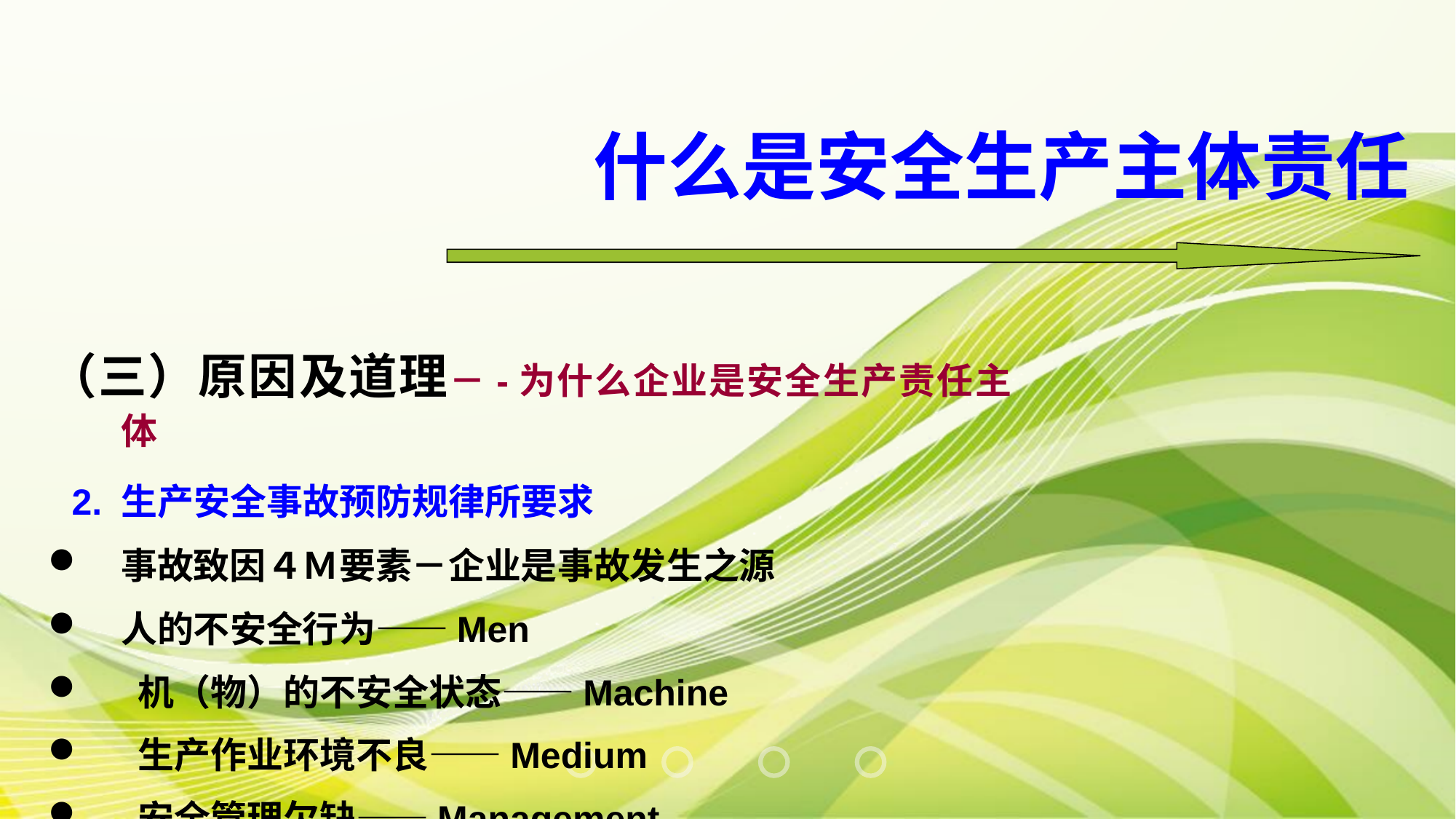

什么是安全生产主体责任

（三）原因及道理－-为什么企业是安全生产责任主体
  2. 生产安全事故预防规律所要求
事故致因４Ｍ要素－企业是事故发生之源
人的不安全行为——Men
 机（物）的不安全状态——Machine
 生产作业环境不良——Medium
 安全管理欠缺——Management